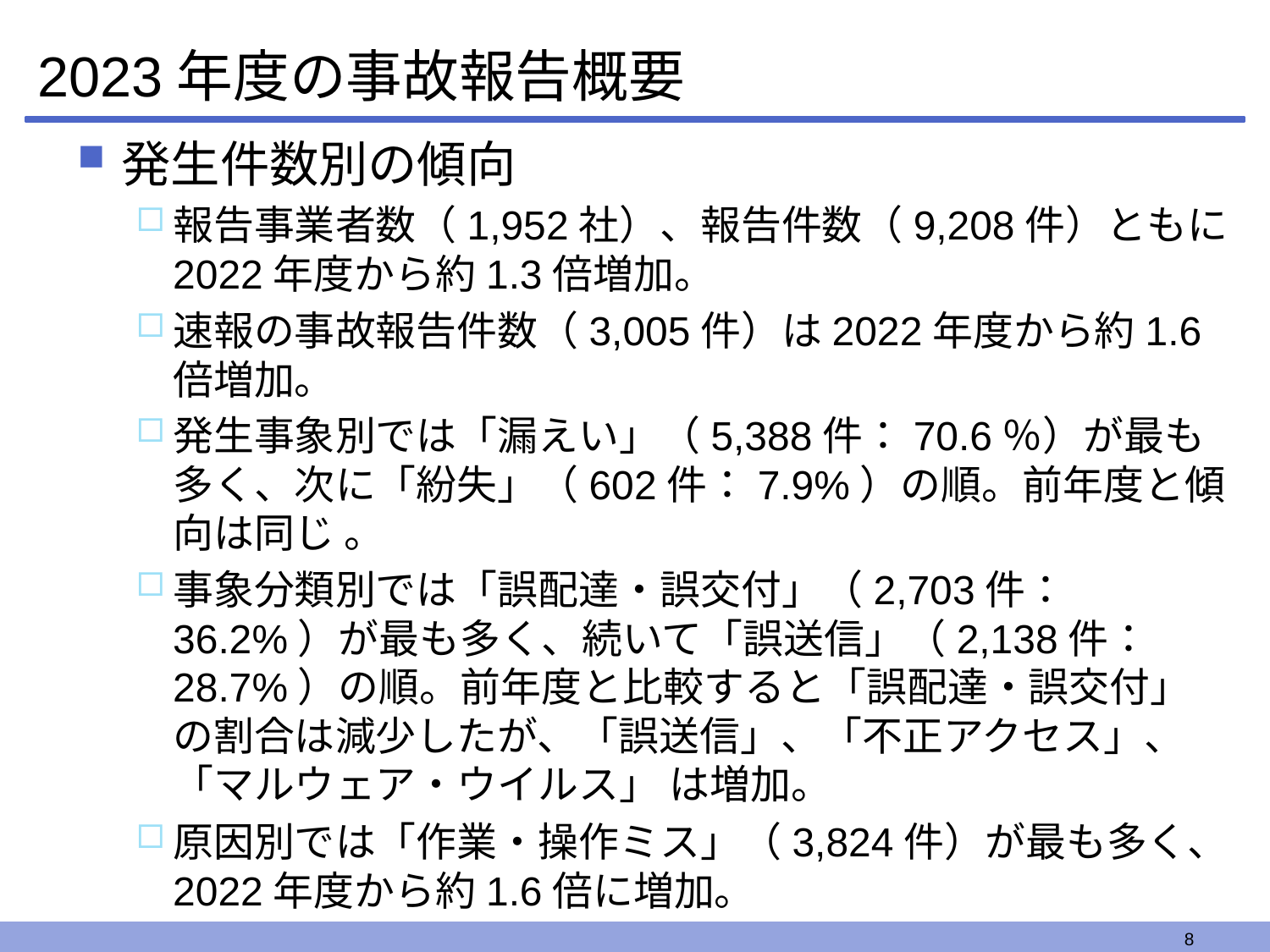

# 2023年度の事故報告概要
発生件数別の傾向
報告事業者数（1,952社）、報告件数（9,208件）ともに2022年度から約1.3倍増加。
速報の事故報告件数（3,005件）は2022年度から約1.6倍増加。
発生事象別では「漏えい」（5,388件：70.6％）が最も多く、次に「紛失」（602件：7.9%）の順。前年度と傾向は同じ 。
事象分類別では「誤配達・誤交付」（2,703件：36.2%）が最も多く、続いて「誤送信」（2,138件：28.7%）の順。前年度と比較すると「誤配達・誤交付」の割合は減少したが、「誤送信」、「不正アクセス」、「マルウェア・ウイルス」 は増加。
原因別では「作業・操作ミス」（3,824件）が最も多く、2022年度から約1.6倍に増加。

8